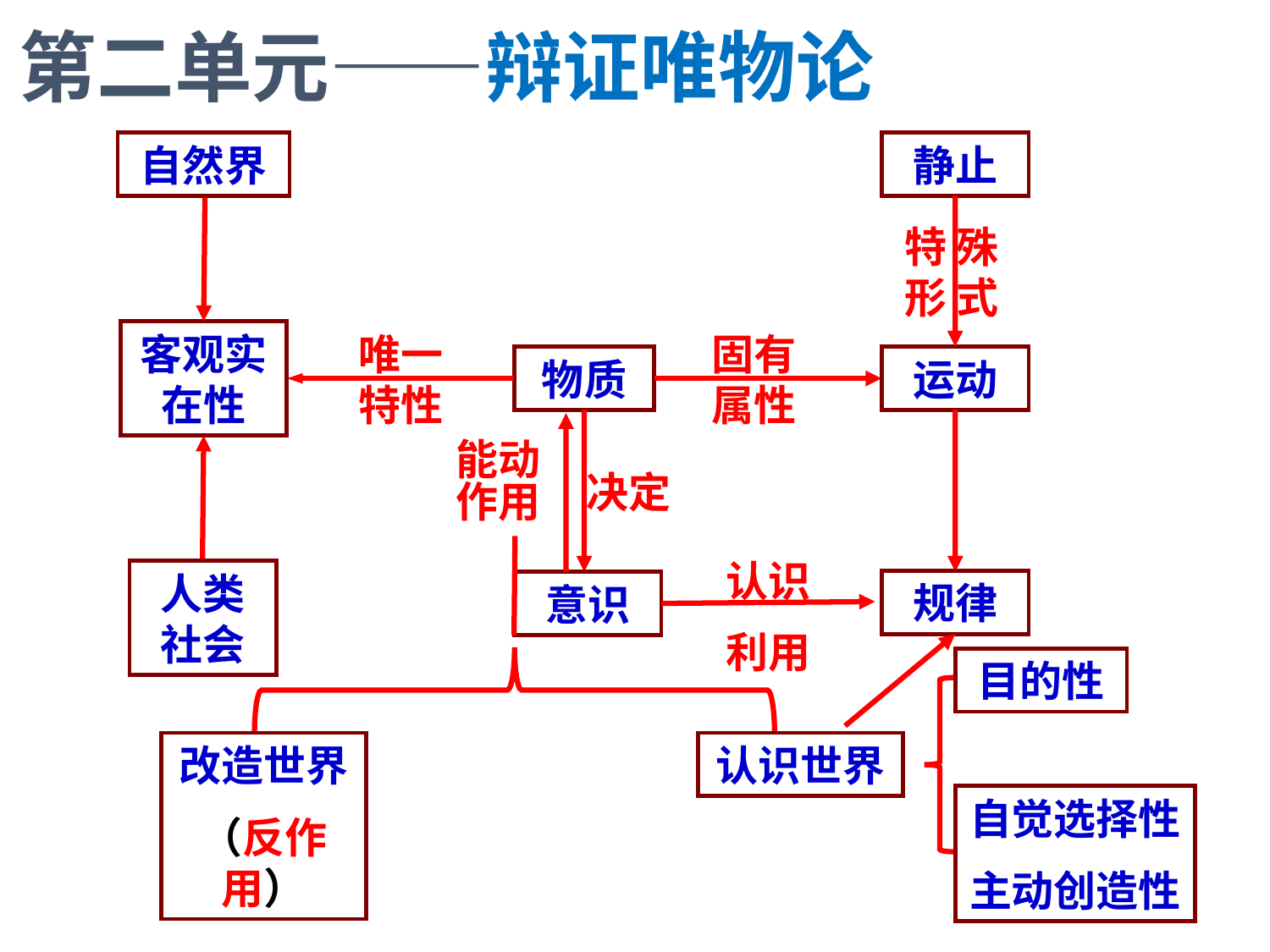

第二单元——辩证唯物论
自然界
静止
特 殊形 式
客观实在性
唯一特性
固有属性
物质
运动

能动
作用
决定
认识
利用
人类社会
规律
意识
目的性

改造世界
（反作用）
认识世界
自觉选择性
主动创造性